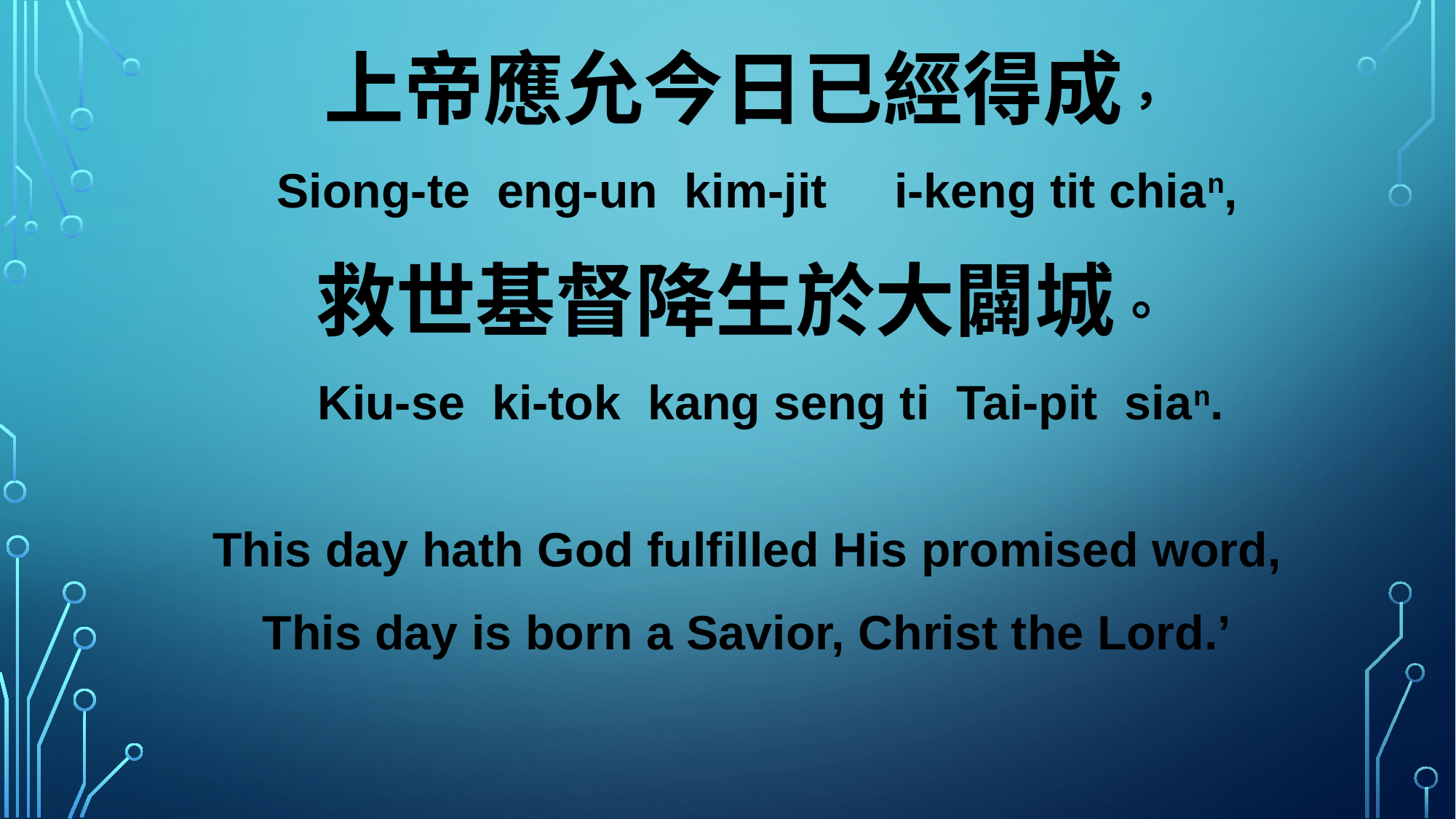

上帝應允今日已經得成，
      Siong-te  eng-un  kim-jit     i-keng tit chian,
救世基督降生於大闢城。
         Kiu-se  ki-tok  kang seng ti  Tai-pit  sian.

This day hath God fulfilled His promised word,
This day is born a Savior, Christ the Lord.’